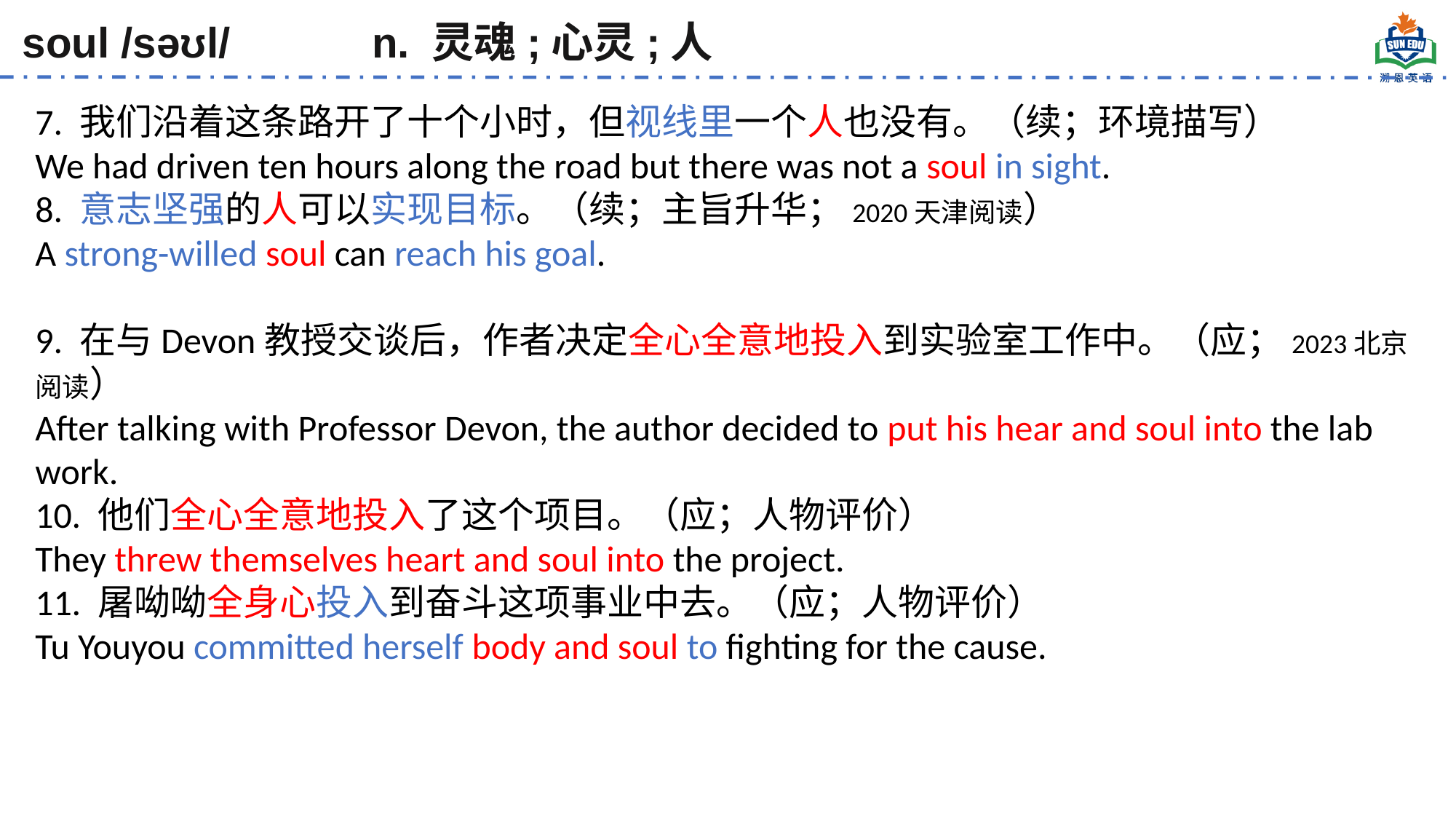

soul /səʊl/            n. 灵魂;心灵;人

7. 我们沿着这条路开了十个小时，但视线里一个人也没有。（续；环境描写）
We had driven ten hours along the road but there was not a soul in sight.
8. 意志坚强的人可以实现目标。（续；主旨升华；2020天津阅读）
A strong-willed soul can reach his goal.

9. 在与Devon教授交谈后，作者决定全心全意地投入到实验室工作中。（应；2023北京阅读）
After talking with Professor Devon, the author decided to put his hear and soul into the lab work.
10. 他们全心全意地投入了这个项目。（应；人物评价）
They threw themselves heart and soul into the project.
11. 屠呦呦全身心投入到奋斗这项事业中去。（应；人物评价）
Tu Youyou committed herself body and soul to fighting for the cause.